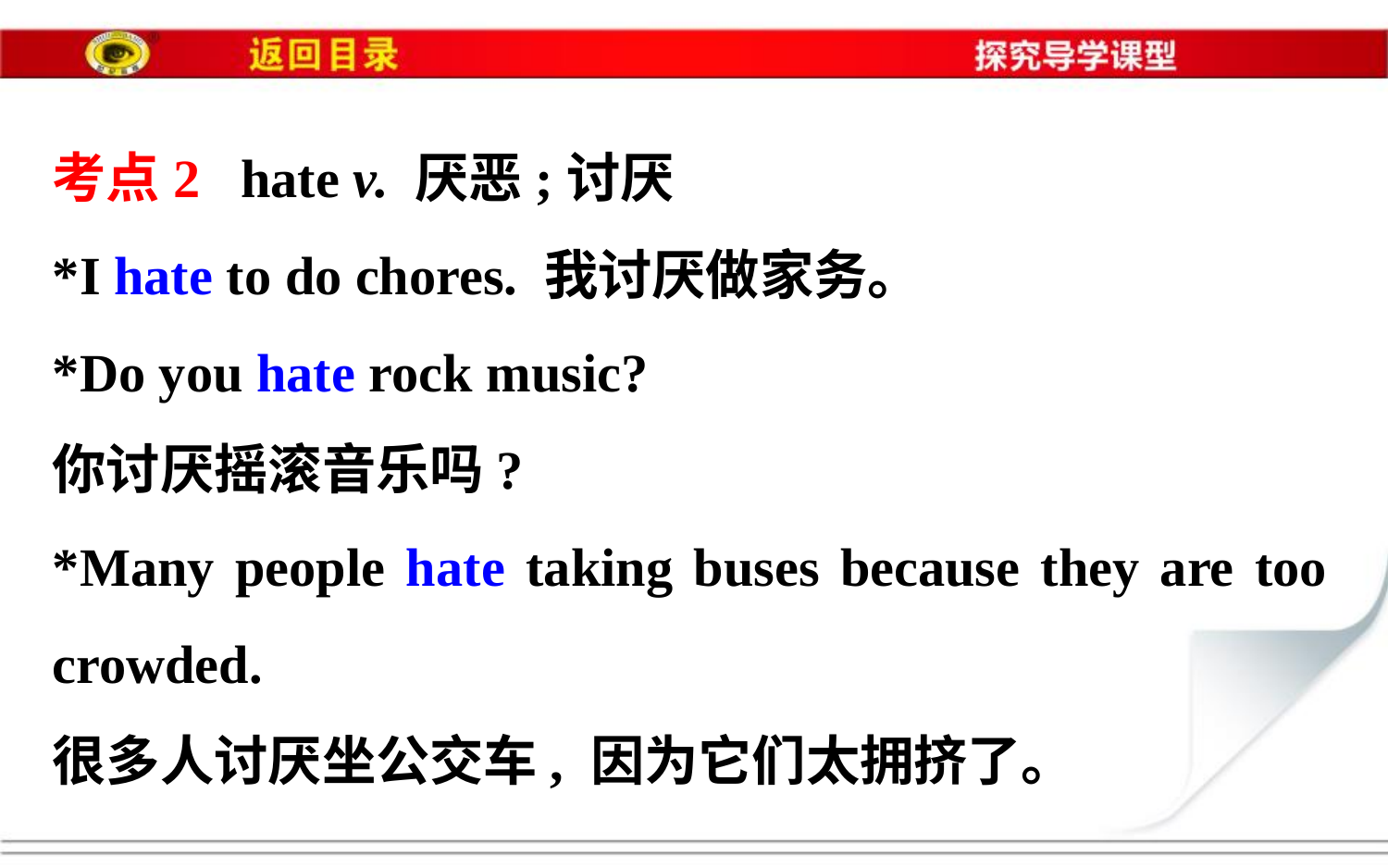

考点2   hate v. 厌恶;讨厌
*I hate to do chores. 我讨厌做家务。
*Do you hate rock music?
你讨厌摇滚音乐吗?
*Many people hate taking buses because they are too crowded.
很多人讨厌坐公交车, 因为它们太拥挤了。